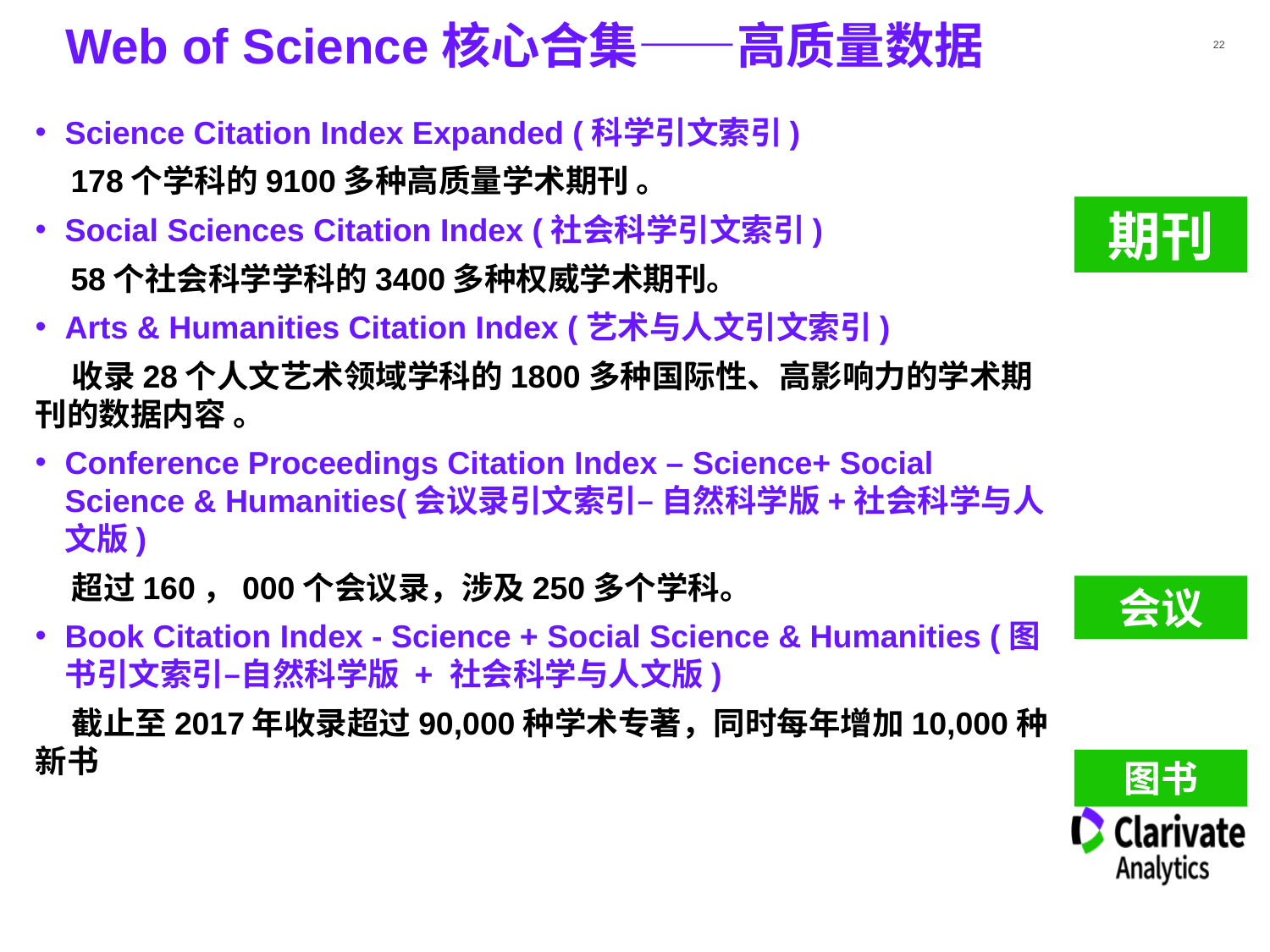

# Web of Science核心合集——高质量数据
Science Citation Index Expanded (科学引文索引)
    178个学科的9100多种高质量学术期刊 。
Social Sciences Citation Index (社会科学引文索引)
    58个社会科学学科的3400多种权威学术期刊。
Arts & Humanities Citation Index (艺术与人文引文索引)
    收录28个人文艺术领域学科的1800多种国际性、高影响力的学术期刊的数据内容 。
Conference Proceedings Citation Index – Science+ Social Science & Humanities(会议录引文索引– 自然科学版+社会科学与人文版)
    超过160，000个会议录，涉及250多个学科。
Book Citation Index - Science + Social Science & Humanities (图书引文索引–自然科学版 + 社会科学与人文版)
    截止至2017年收录超过90,000种学术专著，同时每年增加10,000种新书
期刊
会议
图书